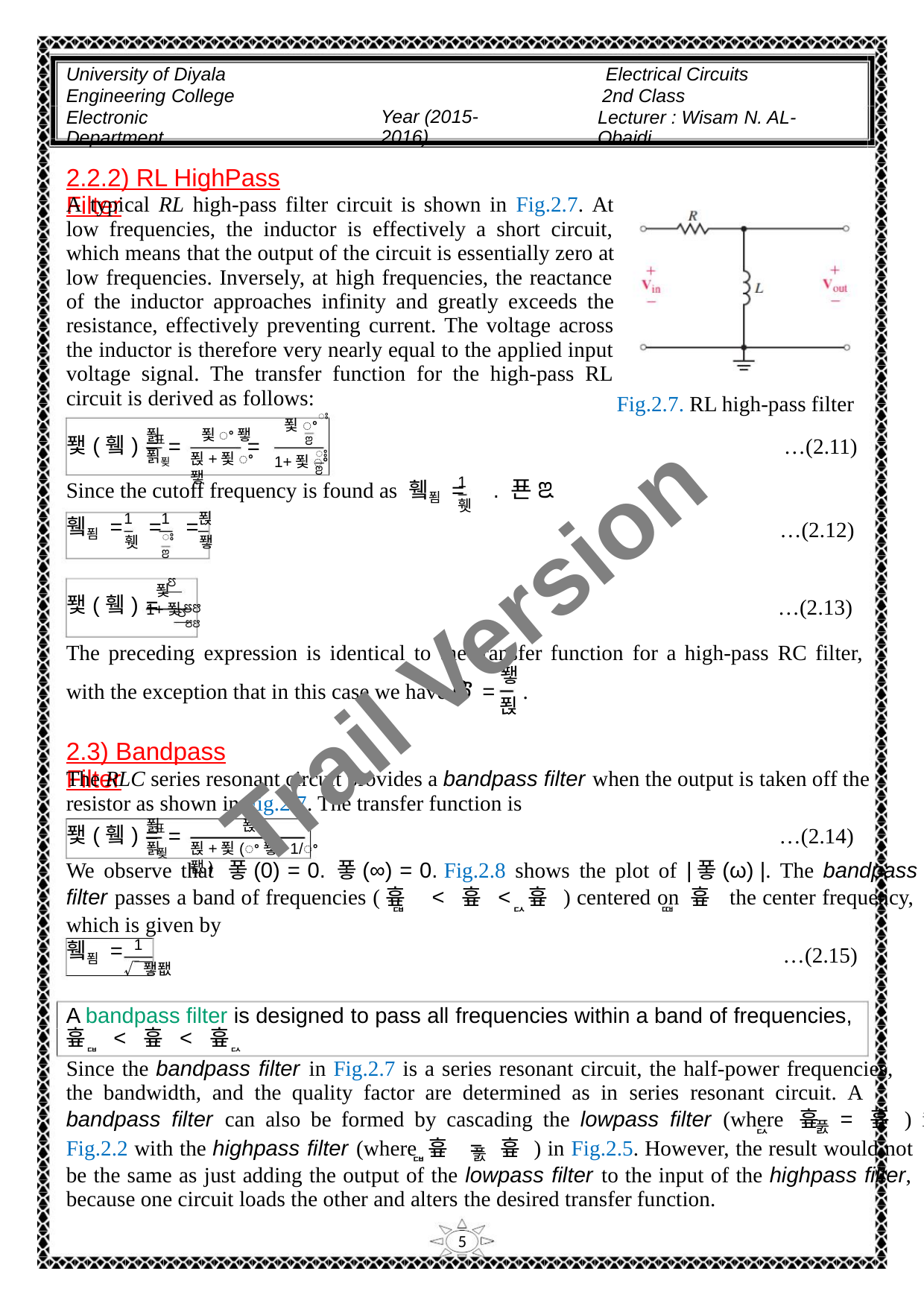

University of Diyala
Engineering College
Electronic Department
Electrical Circuits
2nd Class
Lecturer : Wisam N. AL-Obaidi
Year (2015-2016)
2.2.2) RL HighPass Filter
A typical RL high-pass filter circuit is shown in Fig.2.7. At
low frequencies, the inductor is effectively a short circuit,
which means that the output of the circuit is essentially zero at
low frequencies. Inversely, at high frequencies, the reactance
of the inductor approaches infinity and greatly exceeds the
resistance, effectively preventing current. The voltage across
the inductor is therefore very nearly equal to the applied input
voltage signal. The transfer function for the high-pass RL
circuit is derived as follows:
Fig.2.7. RL high-pass filter
푗ꢀꢁ
푉
푗ꢀ퐿
표
퐻(휔) =
=
=
ꢂ
…(2.11)
ꢁ
ꢂ
푉푖
푅+푗ꢀ퐿
1+푗ꢀ
1
Since the cutoff frequency is found as 휔푐 = . 푠ꢃ
휏
1
1
푅
휔푐 = = =
…(2.12)
…(2.13)
ꢁ
휏
퐿
ꢂ
ꢄ
푗
Trail Version
Trail Version
Trail Version
Trail Version
Trail Version
Trail Version
Trail Version
Trail Version
Trail Version
Trail Version
Trail Version
Trail Version
Trail Version
퐻(휔) = ꢄꢅ
ꢄ
1+푗ꢄꢅ
The preceding expression is identical to the transfer function for a high-pass RC filter,
퐿
with the exception that in this case we have ꢆ = .
푅
2.3) Bandpass Filter
The RLC series resonant circuit provides a bandpass filter when the output is taken off the
resistor as shown in Fig.2.7. The transfer function is
푉
푅
표
퐻(휔) =
=
…(2.14)
푉
푅+푗(ꢀ퐿−1/ꢀ퐶)
푖
We observe that 퐇(0) = 0. 퐇(∞) = 0. Fig.2.8 shows the plot of |퐇(ω) |. The bandpass
filter passes a band of frequencies (흎 < 흎 < 흎 ) centered on 흎 the center frequency,
ퟏ
ퟐ
ퟎ
which is given by
1
휔푐 =
√퐿퐶
…(2.15)
A bandpass filter is designed to pass all frequencies within a band of frequencies,
흎ퟏ < 흎 < 흎ퟐ
Since the bandpass filter in Fig.2.7 is a series resonant circuit, the half-power frequencies,
the bandwidth, and the quality factor are determined as in series resonant circuit. A
bandpass filter can also be formed by cascading the lowpass filter (where 흎 = 흎 ) in
ퟐ
풄
Fig.2.2 with the highpass filter (where 흎 = 흎 ) in Fig.2.5. However, the result would not
ퟏ
풄
be the same as just adding the output of the lowpass filter to the input of the highpass filter,
because one circuit loads the other and alters the desired transfer function.
5